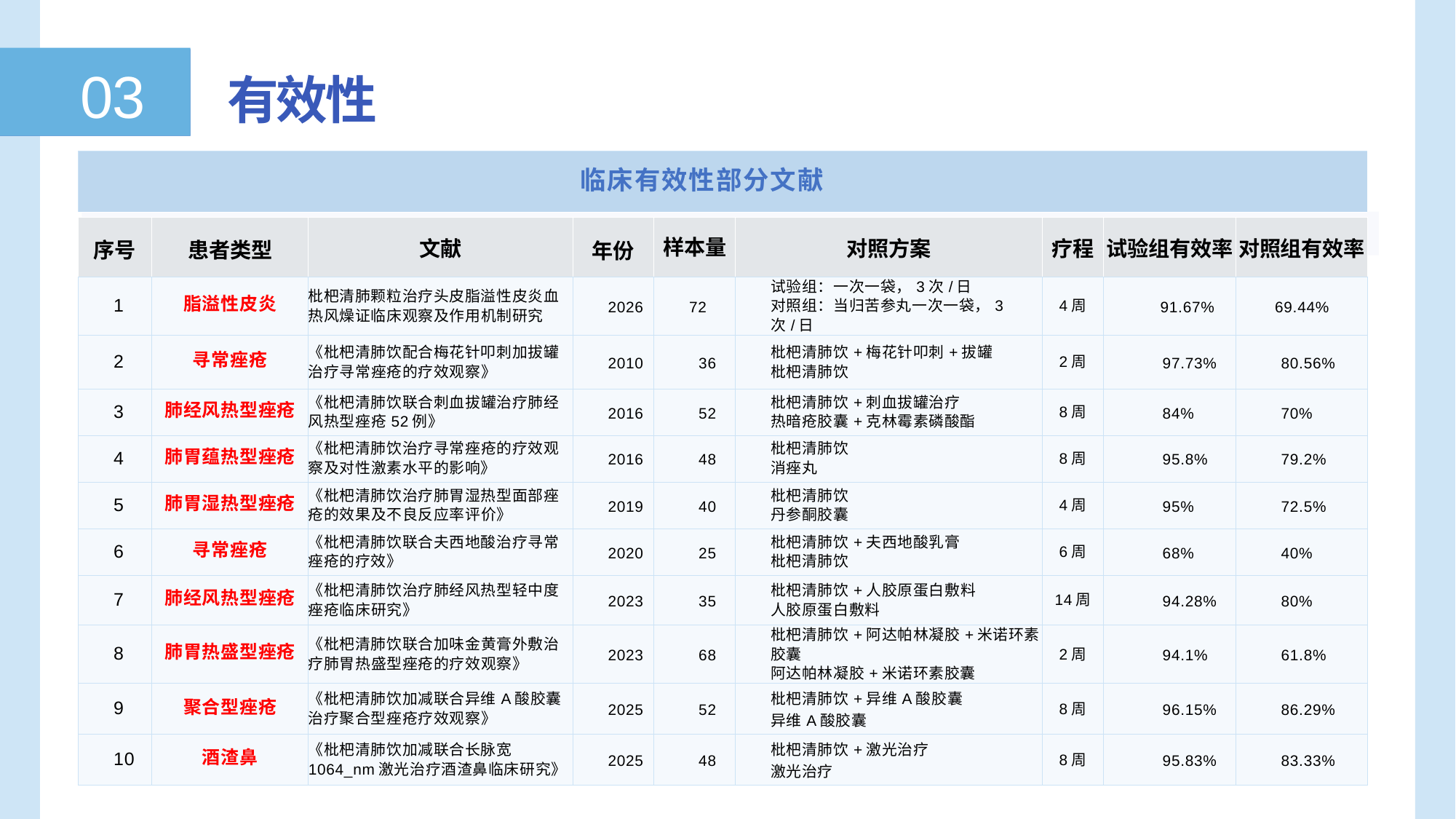

03     有效性
03

| 临床有效性部分文献 |  |  |  |  |  |  |  |  |  |
| --- | --- | --- | --- | --- | --- | --- | --- | --- | --- |
|  |  |  |  |  |  |  |  |  |  |
| 序号 | 患者类型 | 文献 | 年份 | 样本量 | 对照方案 | 疗程 | 试验组有效率 | 对照组有效率 |  |
| 1 | 脂溢性皮炎 | 枇杷清肺颗粒治疗头皮脂溢性皮炎血热风燥证临床观察及作用机制研究 | 2026 | 72 | 试验组：一次一袋，3次/日 对照组：当归苦参丸一次一袋，3次/日 | 4周 | 91.67% | 69.44% |  |
| 2 | 寻常痤疮 | 《枇杷清肺饮配合梅花针叩刺加拔罐治疗寻常痤疮的疗效观察》 | 2010 | 36 | 枇杷清肺饮+梅花针叩刺+拔罐 枇杷清肺饮 | 2周 | 97.73% | 80.56% |  |
| 3 | 肺经风热型痤疮 | 《枇杷清肺饮联合刺血拔罐治疗肺经风热型痤疮52例》 | 2016 | 52 | 枇杷清肺饮+刺血拔罐治疗 热暗疮胶囊+克林霉素磷酸酯 | 8周 | 84% | 70% |  |
| 4 | 肺胃蕴热型痤疮 | 《枇杷清肺饮治疗寻常痤疮的疗效观察及对性激素水平的影响》 | 2016 | 48 | 枇杷清肺饮 消痤丸 | 8周 | 95.8% | 79.2% |  |
| 5 | 肺胃湿热型痤疮 | 《枇杷清肺饮治疗肺胃湿热型面部痤疮的效果及不良反应率评价》 | 2019 | 40 | 枇杷清肺饮 丹参酮胶囊 | 4周 | 95% | 72.5% |  |
| 6 | 寻常痤疮 | 《枇杷清肺饮联合夫西地酸治疗寻常痤疮的疗效》 | 2020 | 25 | 枇杷清肺饮+夫西地酸乳膏 枇杷清肺饮 | 6周 | 68% | 40% |  |
| 7 | 肺经风热型痤疮 | 《枇杷清肺饮治疗肺经风热型轻中度痤疮临床研究》 | 2023 | 35 | 枇杷清肺饮+人胶原蛋白敷料 人胶原蛋白敷料 | 14周 | 94.28% | 80% |  |
| 8 | 肺胃热盛型痤疮 | 《枇杷清肺饮联合加味金黄膏外敷治疗肺胃热盛型痤疮的疗效观察》 | 2023 | 68 | 枇杷清肺饮+阿达帕林凝胶+米诺环素胶囊 阿达帕林凝胶+米诺环素胶囊 | 2周 | 94.1% | 61.8% |  |
| 9 | 聚合型痤疮 | 《枇杷清肺饮加减联合异维A酸胶囊治疗聚合型痤疮疗效观察》 | 2025 | 52 | 枇杷清肺饮+异维A酸胶囊 异维A酸胶囊 | 8周 | 96.15% | 86.29% |  |
| 10 | 酒渣鼻 | 《枇杷清肺饮加减联合长脉宽1064\_nm激光治疗酒渣鼻临床研究》 | 2025 | 48 | 枇杷清肺饮+激光治疗 激光治疗 | 8周 | 95.83% | 83.33% |  |